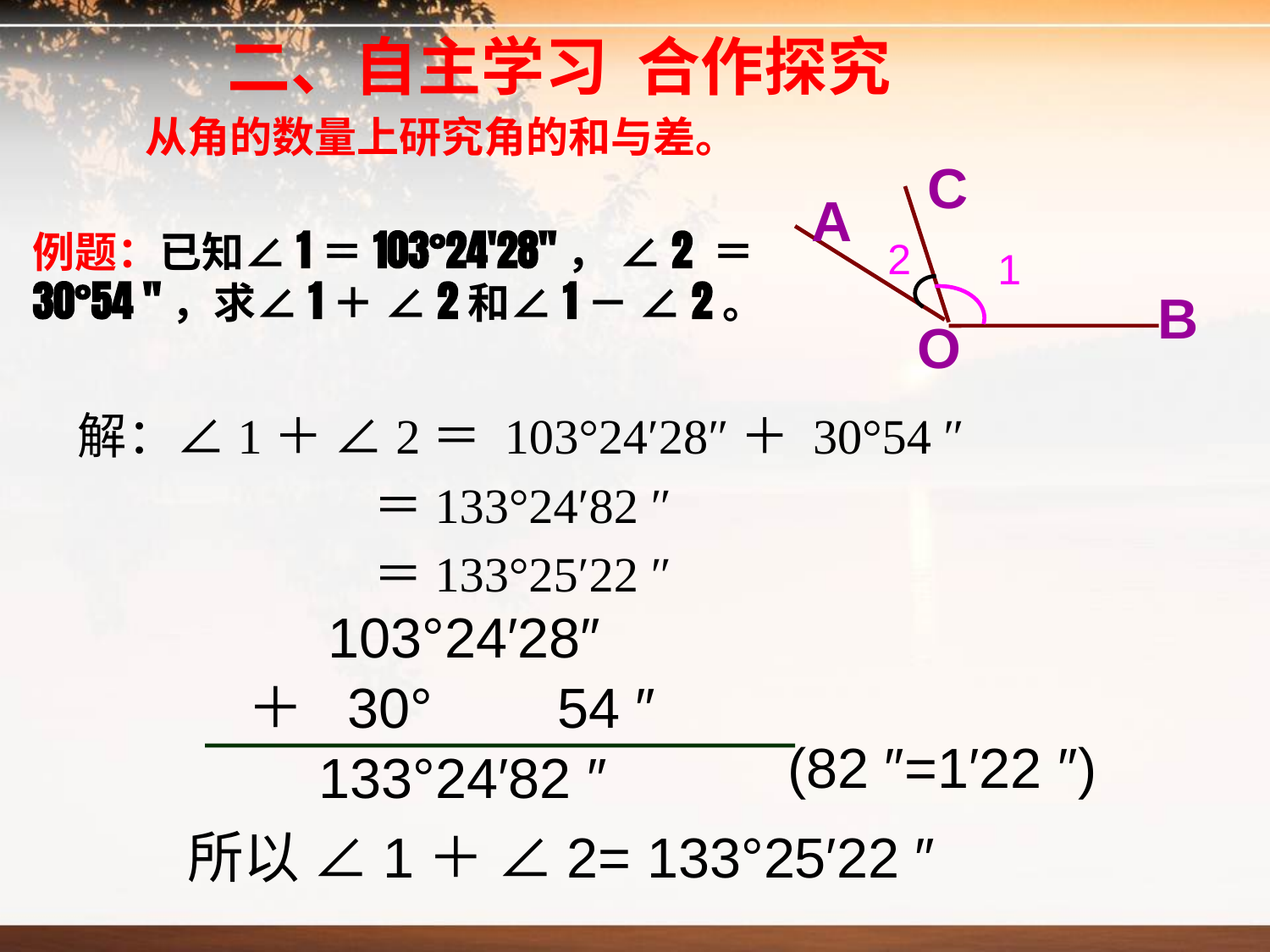

二、自主学习  合作探究
从角的数量上研究角的和与差。

C
A

# 例题：已知∠1＝103°24′28″， ∠2 ＝30°54 ″，求∠1＋ ∠2和∠1－ ∠2。

2
1

B

O

解：∠1＋ ∠2＝ 103°24′28″＋ 30°54 ″
　　　　　　＝133°24′82 ″
　　　　　　＝133°25′22 ″
103°24′28″
＋
30°        54 ″
(82 ″=1′22 ″)
  133°24′82 ″

所以 ∠1＋ ∠2= 133°25′22 ″